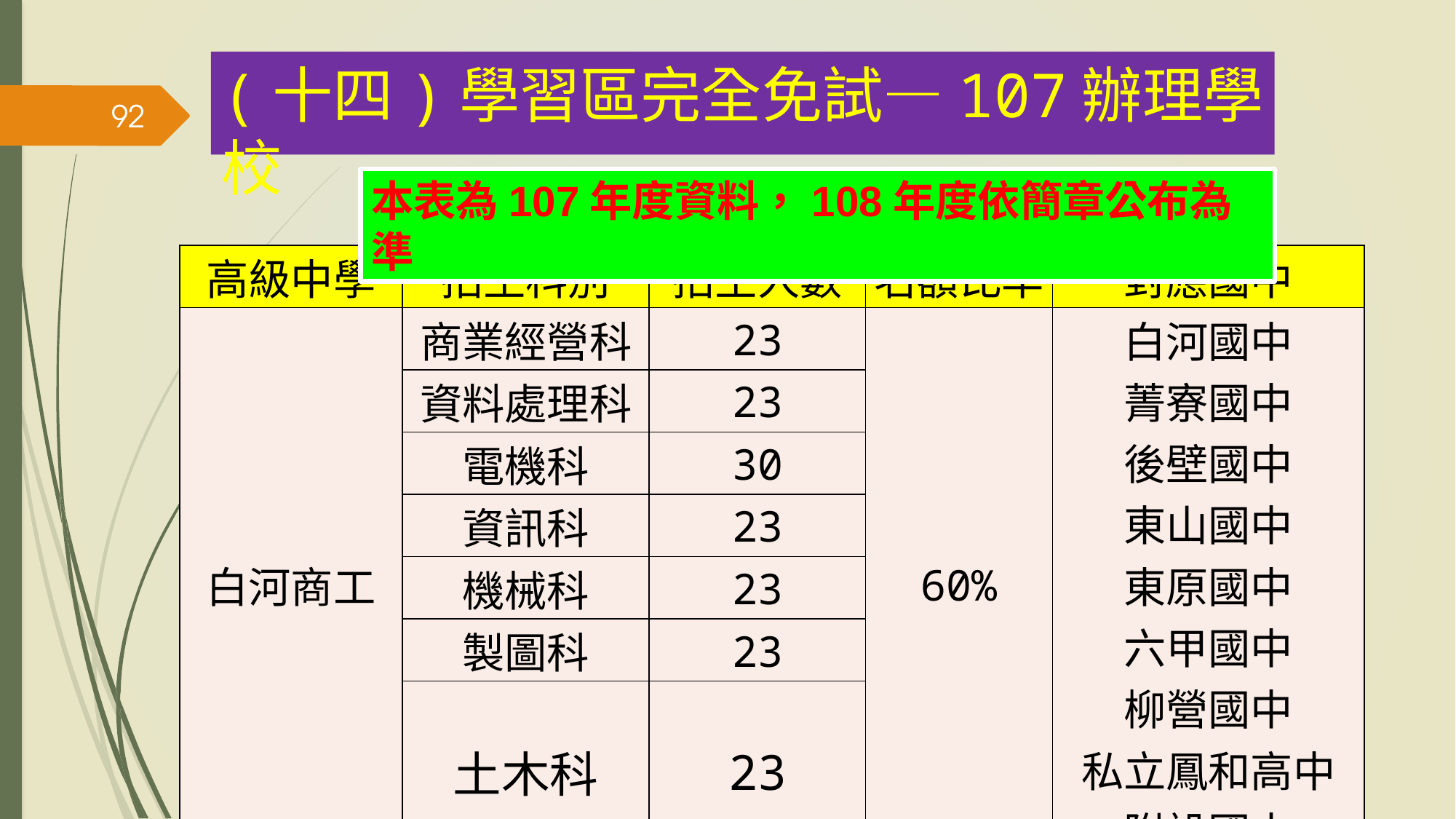

(十四)學習區完全免試—107辦理學校
92
本表為107年度資料，108年度依簡章公布為準
| 高級中學 | 招生科別 | 招生人數 | 名額比率 | 對應國中 |
| --- | --- | --- | --- | --- |
| 白河商工 | 商業經營科 | 23 | 60% | 白河國中 菁寮國中 後壁國中 東山國中 東原國中 六甲國中 柳營國中 私立鳳和高中 附設國中 |
|  | 資料處理科 | 23 |  |  |
|  | 電機科 | 30 |  |  |
|  | 資訊科 | 23 |  |  |
|  | 機械科 | 23 |  |  |
|  | 製圖科 | 23 |  |  |
|  | 土木科 | 23 |  |  |